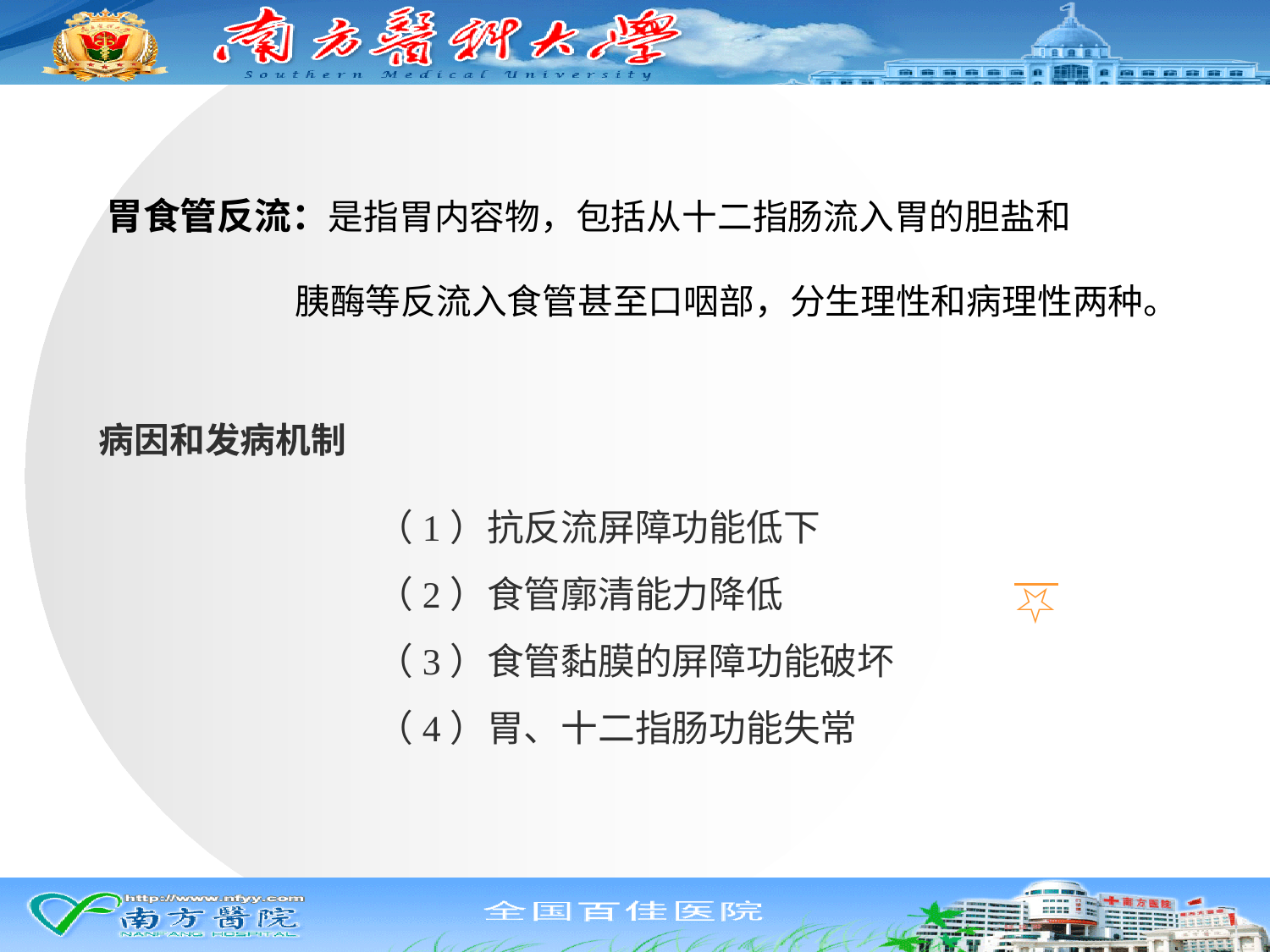

#
胃食管反流：是指胃内容物，包括从十二指肠流入胃的胆盐和

                       胰酶等反流入食管甚至口咽部，分生理性和病理性两种。
病因和发病机制
（1）抗反流屏障功能低下
（2）食管廓清能力降低
（3）食管黏膜的屏障功能破坏
（4）胃、十二指肠功能失常
☆